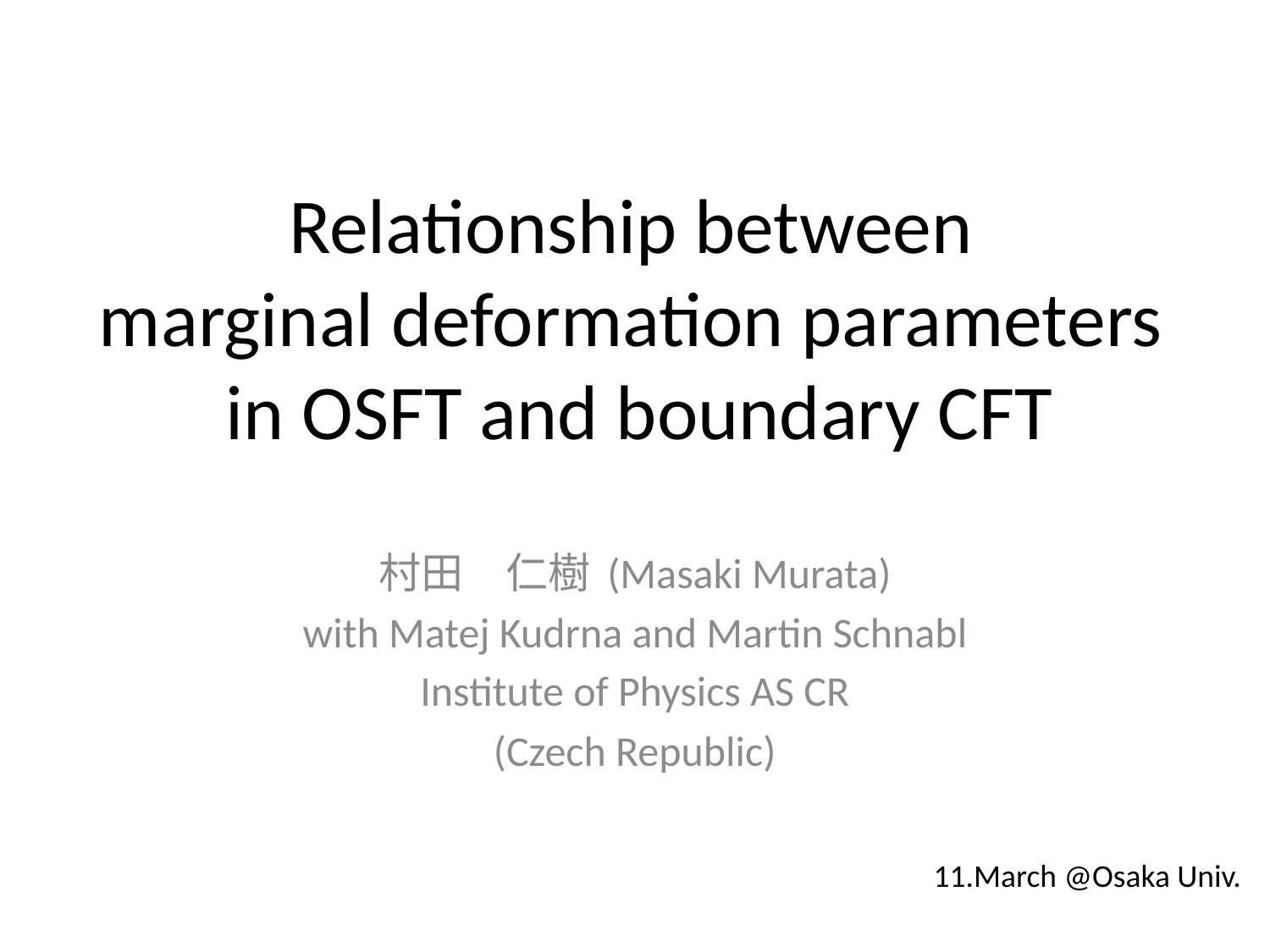

# Relationship between marginal deformation parameters in OSFT and boundary CFT
村田　仁樹 (Masaki Murata)
with Matej Kudrna and Martin Schnabl
Institute of Physics AS CR
(Czech Republic)
11.March @Osaka Univ.